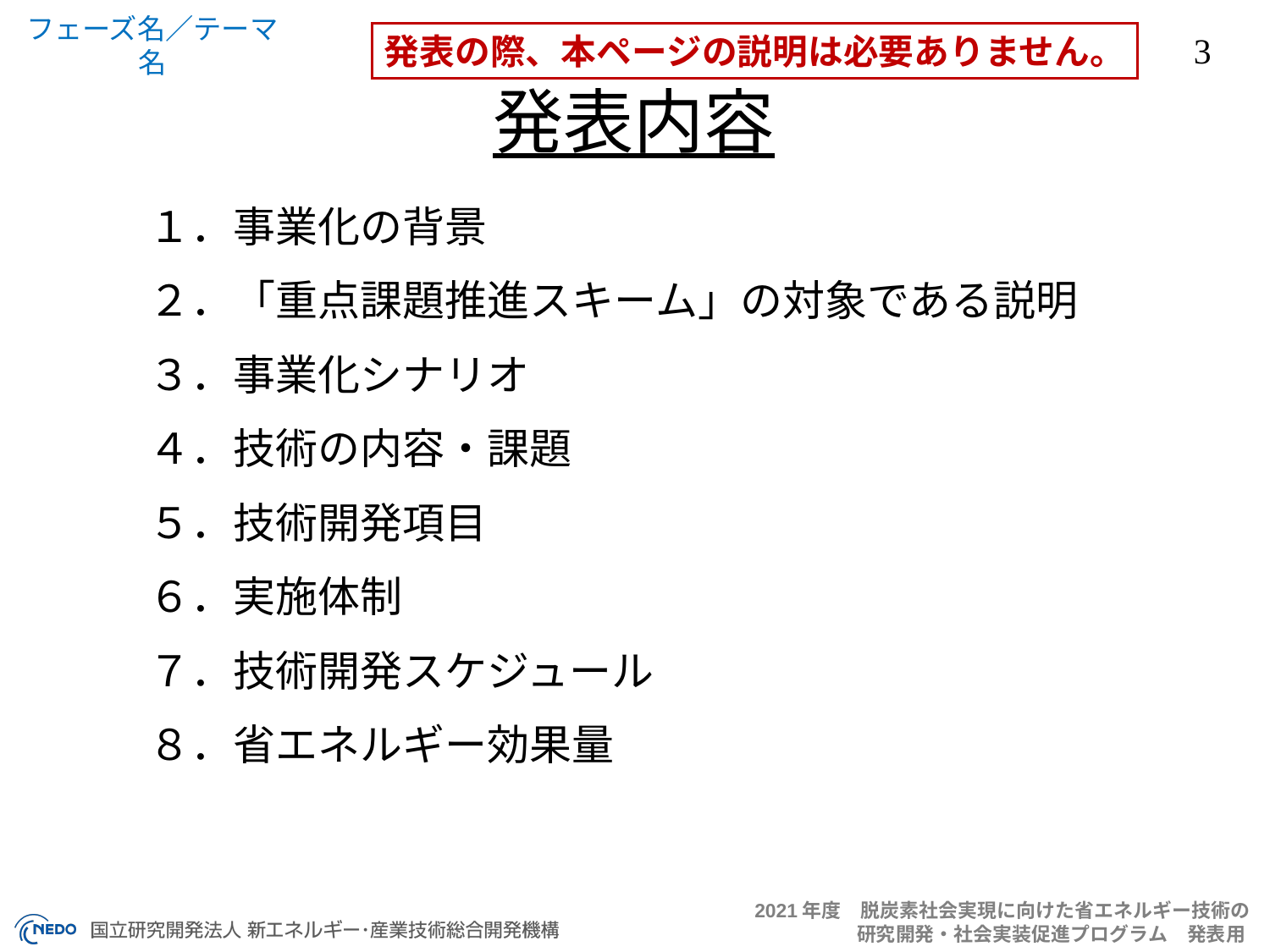

発表の際、本ページの説明は必要ありません。
発表内容
１．事業化の背景
２．「重点課題推進スキーム」の対象である説明
３．事業化シナリオ
４．技術の内容・課題
５．技術開発項目
６．実施体制
７．技術開発スケジュール
８．省エネルギー効果量